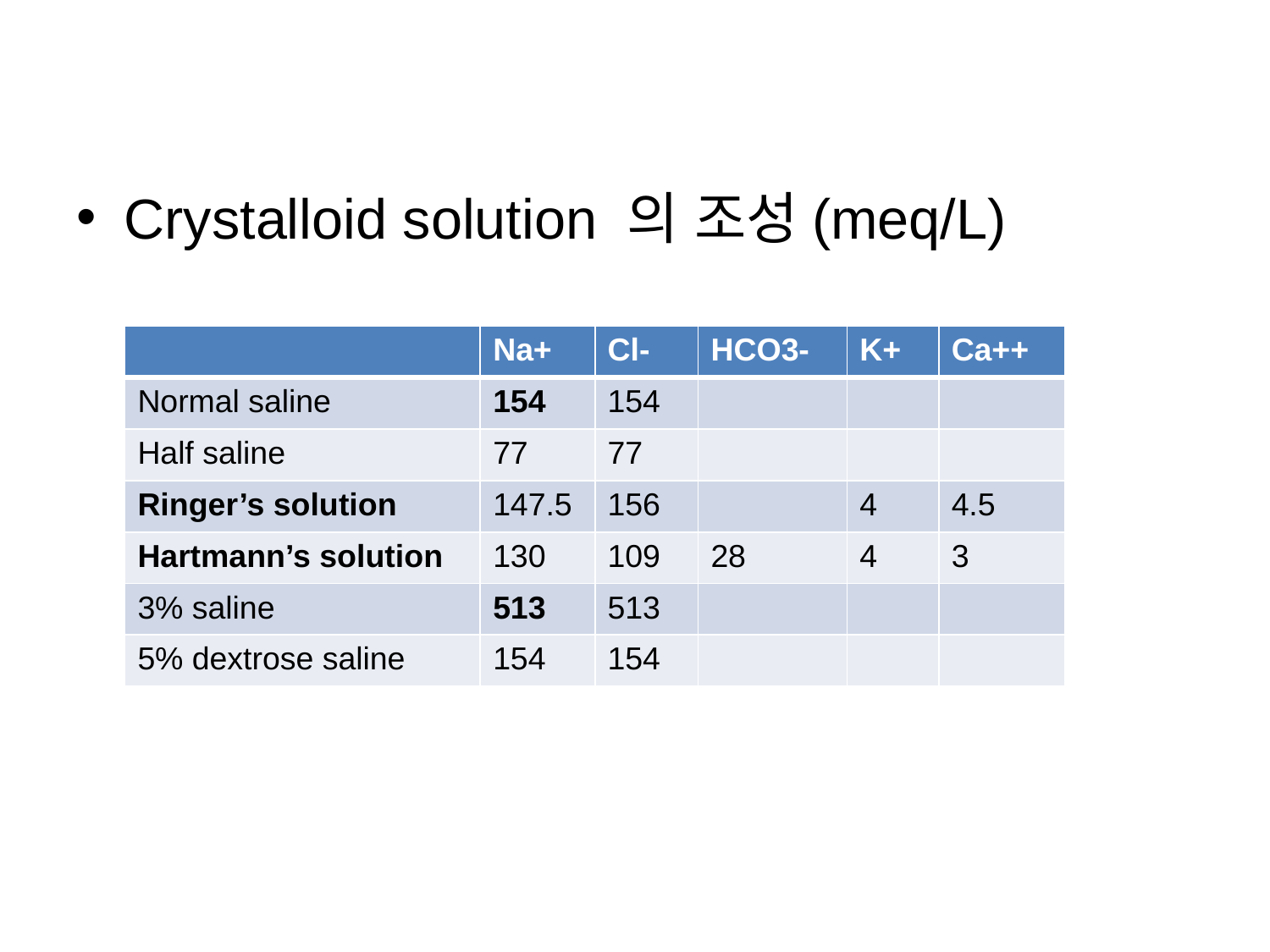

Crystalloid solution 의 조성(meq/L)

|  | Na+ | Cl- | HCO3- | K+ | Ca++ |
| --- | --- | --- | --- | --- | --- |
| Normal saline | 154 | 154 |  |  |  |
| Half saline | 77 | 77 |  |  |  |
| Ringer’s solution | 147.5 | 156 |  | 4 | 4.5 |
| Hartmann’s solution | 130 | 109 | 28 | 4 | 3 |
| 3% saline | 513 | 513 |  |  |  |
| 5% dextrose saline | 154 | 154 |  |  |  |